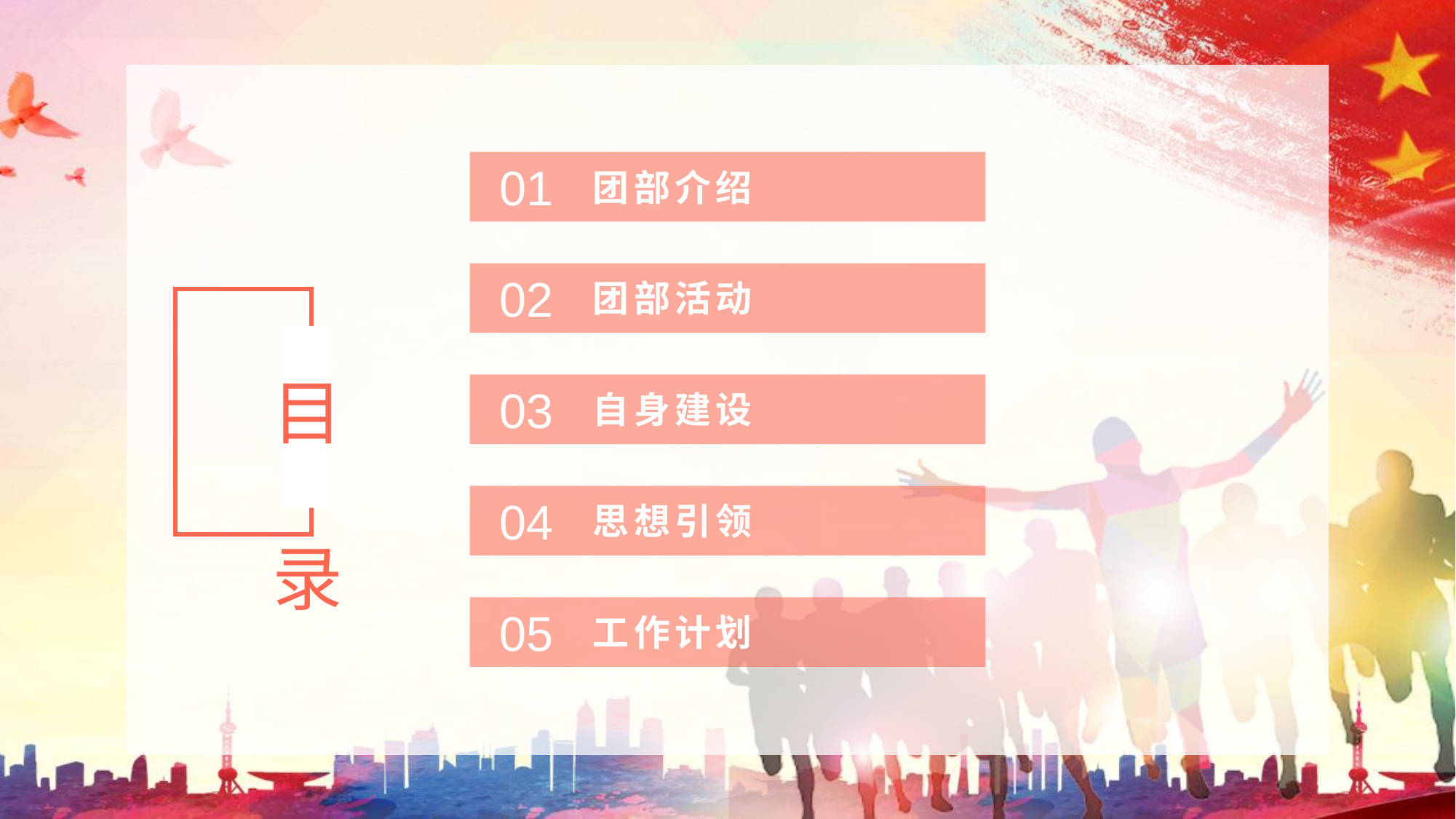

01
团部介绍

02
团部活动
目录

03
自身建设

04
思想引领

05
工作计划